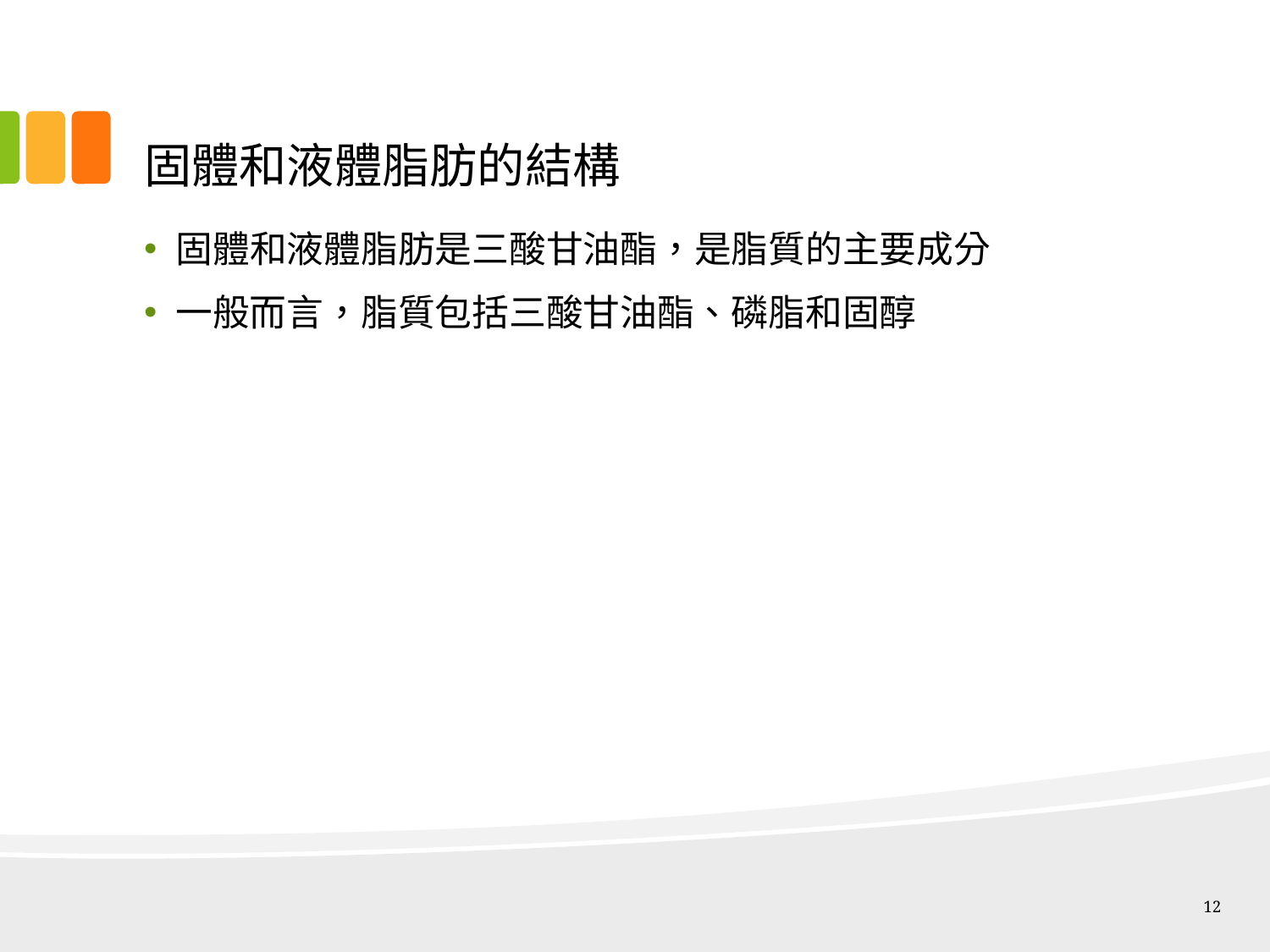

# 固體和液體脂肪的結構
固體和液體脂肪是三酸甘油酯，是脂質的主要成分
一般而言，脂質包括三酸甘油酯、磷脂和固醇
12